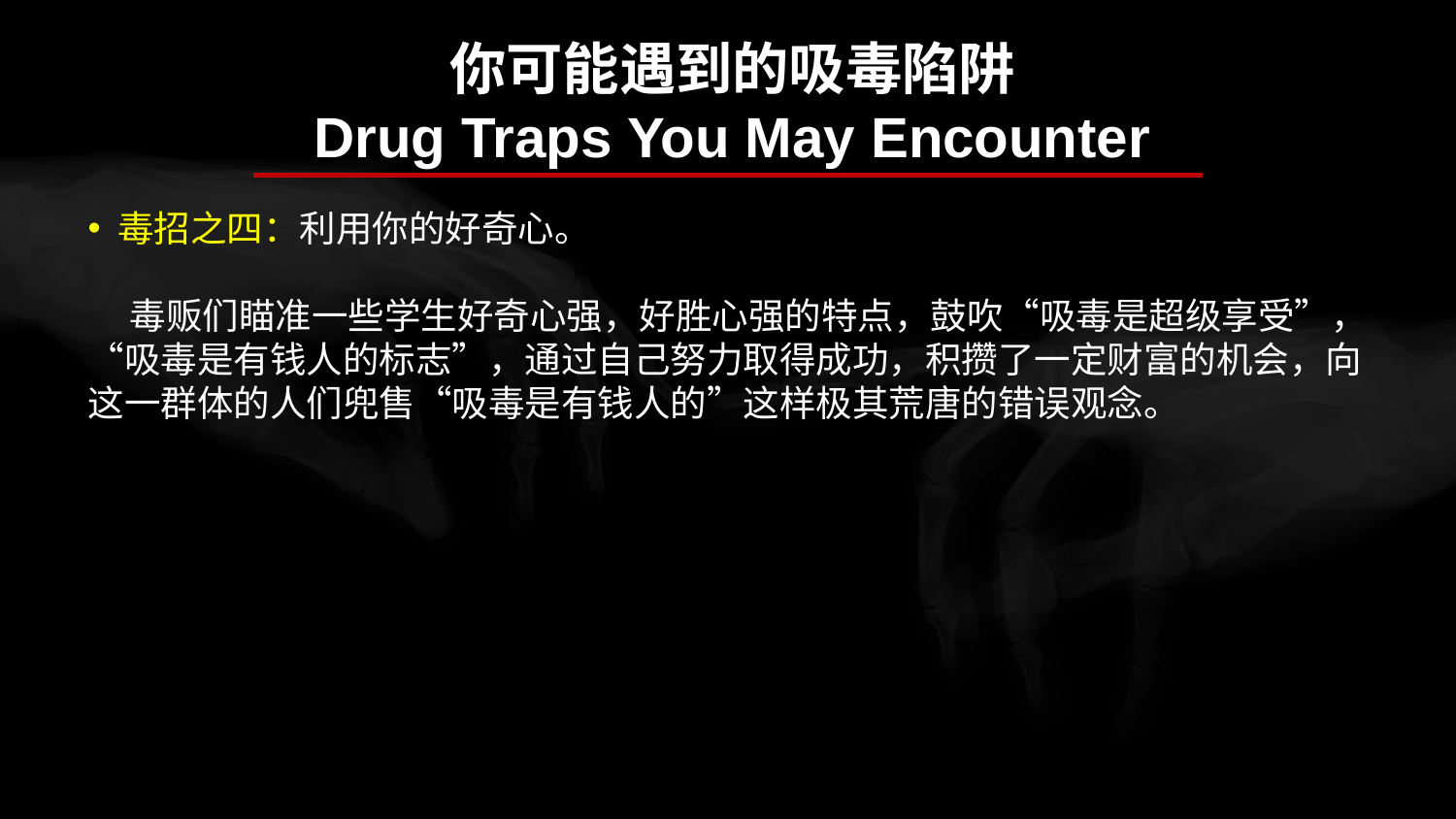

你可能遇到的吸毒陷阱
Drug Traps You May Encounter
 毒招之四：利用你的好奇心。

    毒贩们瞄准一些学生好奇心强，好胜心强的特点，鼓吹“吸毒是超级享受”，“吸毒是有钱人的标志”，通过自己努力取得成功，积攒了一定财富的机会，向这一群体的人们兜售“吸毒是有钱人的”这样极其荒唐的错误观念。